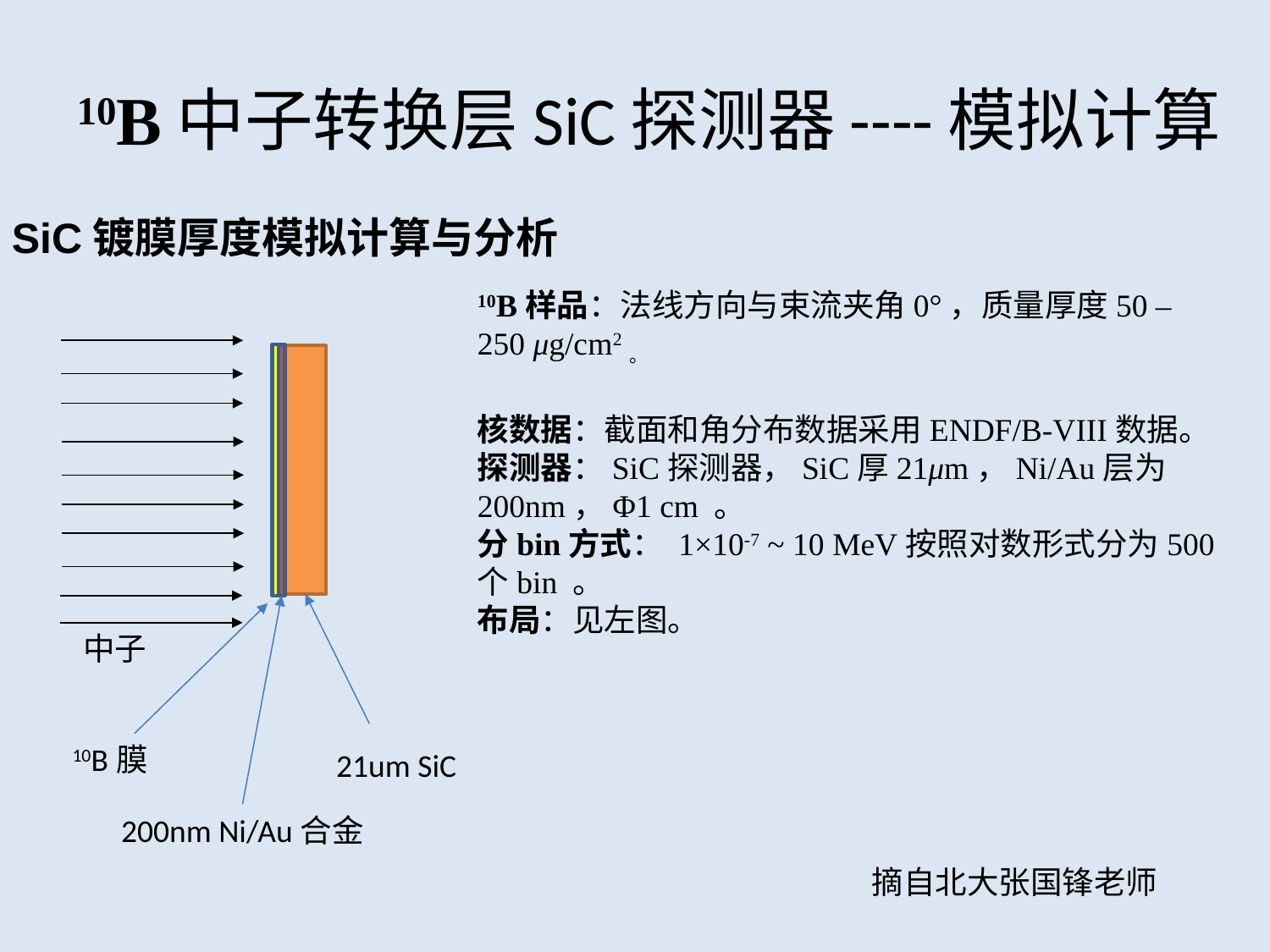

# 10B中子转换层SiC探测器----模拟计算
SiC镀膜厚度模拟计算与分析
10B样品：法线方向与束流夹角0°，质量厚度50 – 250 μg/cm2。

核数据：截面和角分布数据采用ENDF/B-VIII数据。
探测器：SiC探测器，SiC厚21μm，Ni/Au层为200nm，Φ1 cm 。
分bin方式： 1×10-7 ~ 10 MeV按照对数形式分为500个bin 。
布局：见左图。

中子
10B膜
21um SiC
200nm Ni/Au合金
摘自北大张国锋老师